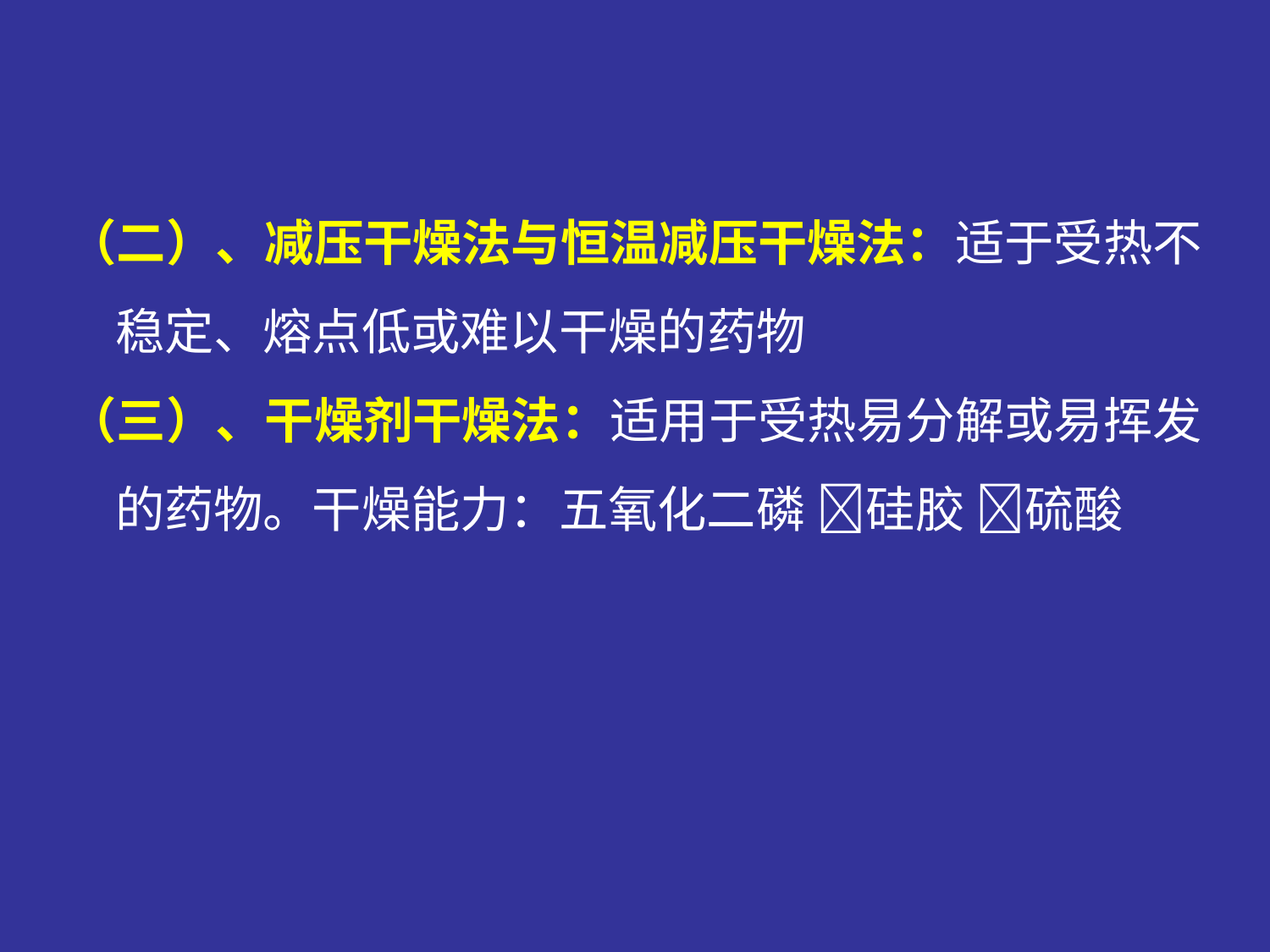

（二）、减压干燥法与恒温减压干燥法：适于受热不稳定、熔点低或难以干燥的药物
（三）、干燥剂干燥法：适用于受热易分解或易挥发的药物。干燥能力：五氧化二磷 >硅胶 >硫酸